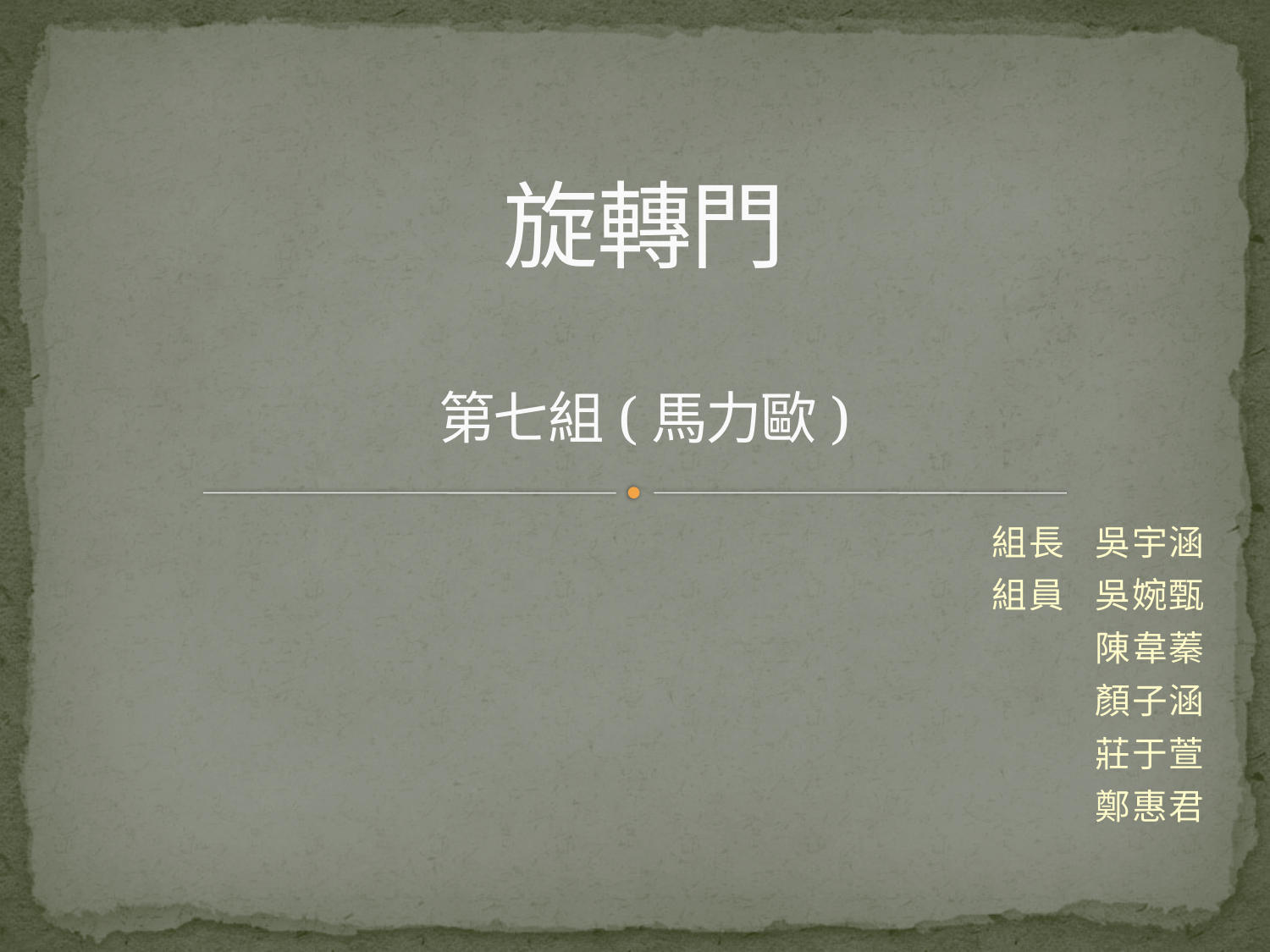

# 旋轉門 第七組(馬力歐)
組長   吳宇涵
                                                                                    組員   吳婉甄
                                               陳韋蓁
                                               顏子涵
                   莊于萱
鄭惠君